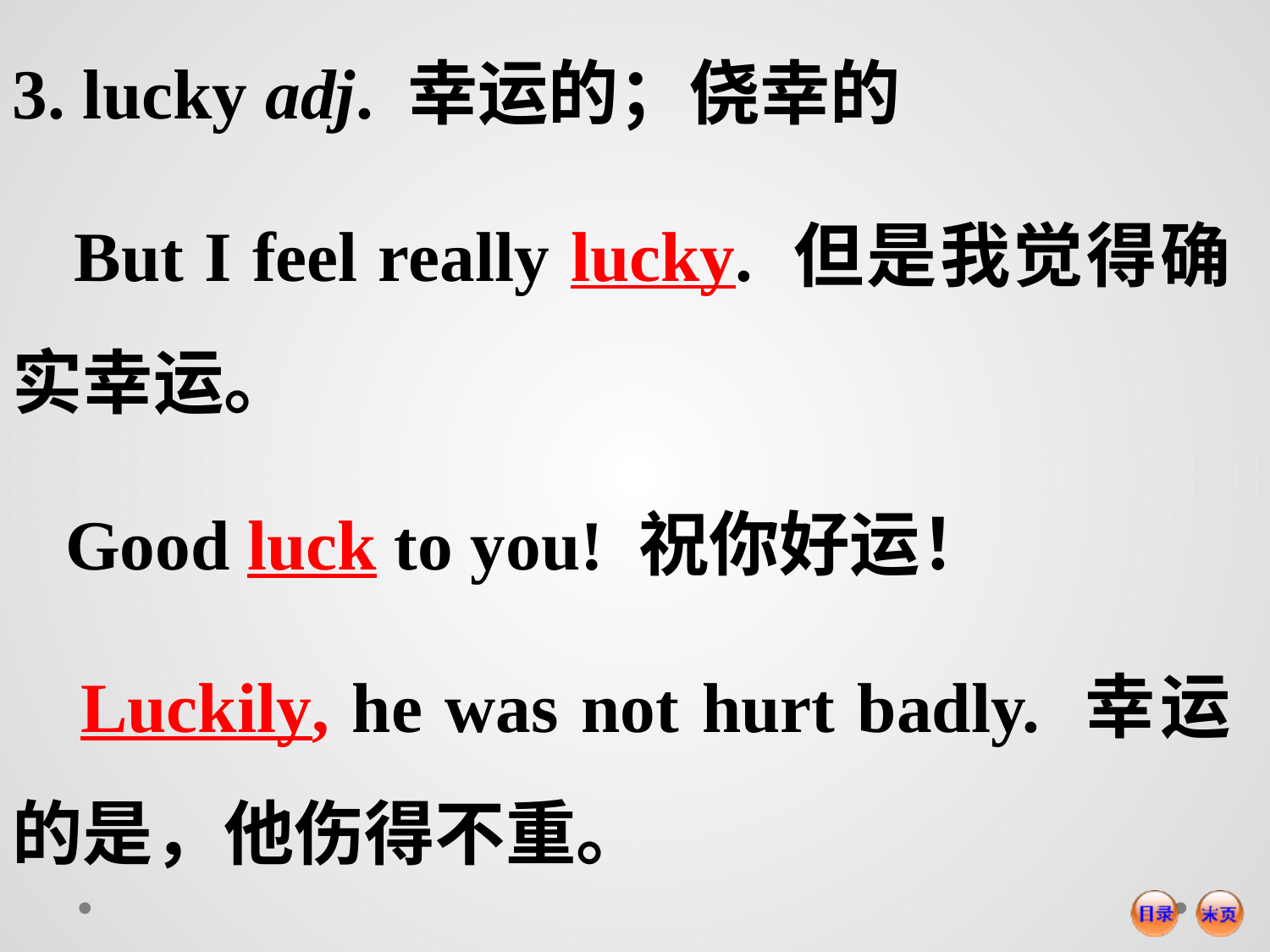

3. lucky adj. 幸运的；侥幸的
   But I feel really lucky. 但是我觉得确实幸运。
   Good luck to you! 祝你好运！
   Luckily, he was not hurt badly. 幸运的是，他伤得不重。